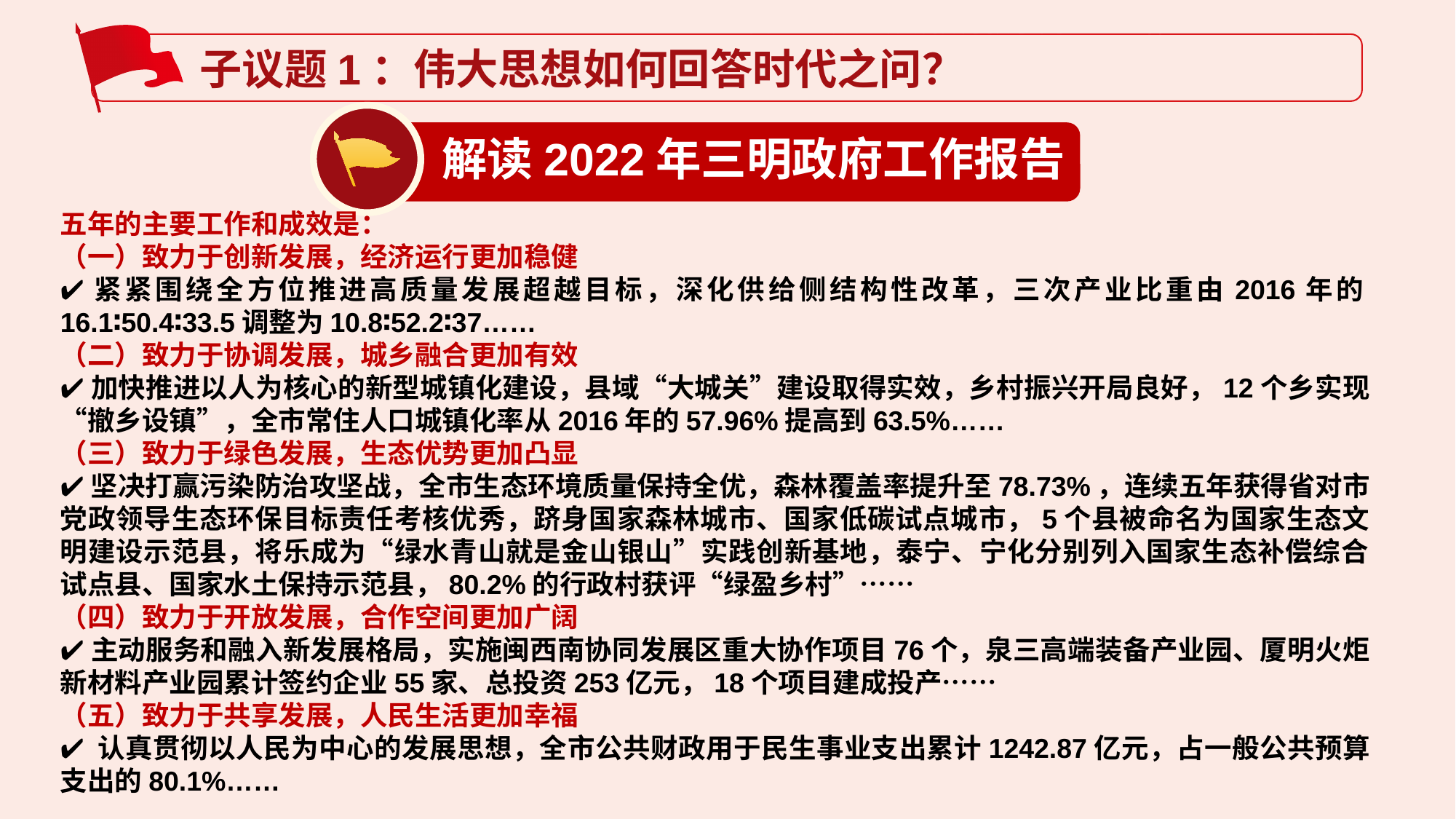

聿见思政统编新教材教学网 www.yjsz2020.cn 原创作品
子议题1：伟大思想如何回答时代之问？

解读2022年三明政府工作报告
五年的主要工作和成效是：
（一）致力于创新发展，经济运行更加稳健
✔紧紧围绕全方位推进高质量发展超越目标，深化供给侧结构性改革，三次产业比重由2016年的16.1∶50.4∶33.5调整为10.8∶52.2∶37……
（二）致力于协调发展，城乡融合更加有效
✔加快推进以人为核心的新型城镇化建设，县域“大城关”建设取得实效，乡村振兴开局良好，12个乡实现“撤乡设镇”，全市常住人口城镇化率从2016年的57.96%提高到63.5%……
（三）致力于绿色发展，生态优势更加凸显
✔坚决打赢污染防治攻坚战，全市生态环境质量保持全优，森林覆盖率提升至78.73%，连续五年获得省对市党政领导生态环保目标责任考核优秀，跻身国家森林城市、国家低碳试点城市，5个县被命名为国家生态文明建设示范县，将乐成为“绿水青山就是金山银山”实践创新基地，泰宁、宁化分别列入国家生态补偿综合试点县、国家水土保持示范县，80.2%的行政村获评“绿盈乡村”……
（四）致力于开放发展，合作空间更加广阔
✔主动服务和融入新发展格局，实施闽西南协同发展区重大协作项目76个，泉三高端装备产业园、厦明火炬新材料产业园累计签约企业55家、总投资253亿元，18个项目建成投产……
（五）致力于共享发展，人民生活更加幸福
✔ 认真贯彻以人民为中心的发展思想，全市公共财政用于民生事业支出累计1242.87亿元，占一般公共预算支出的80.1%……